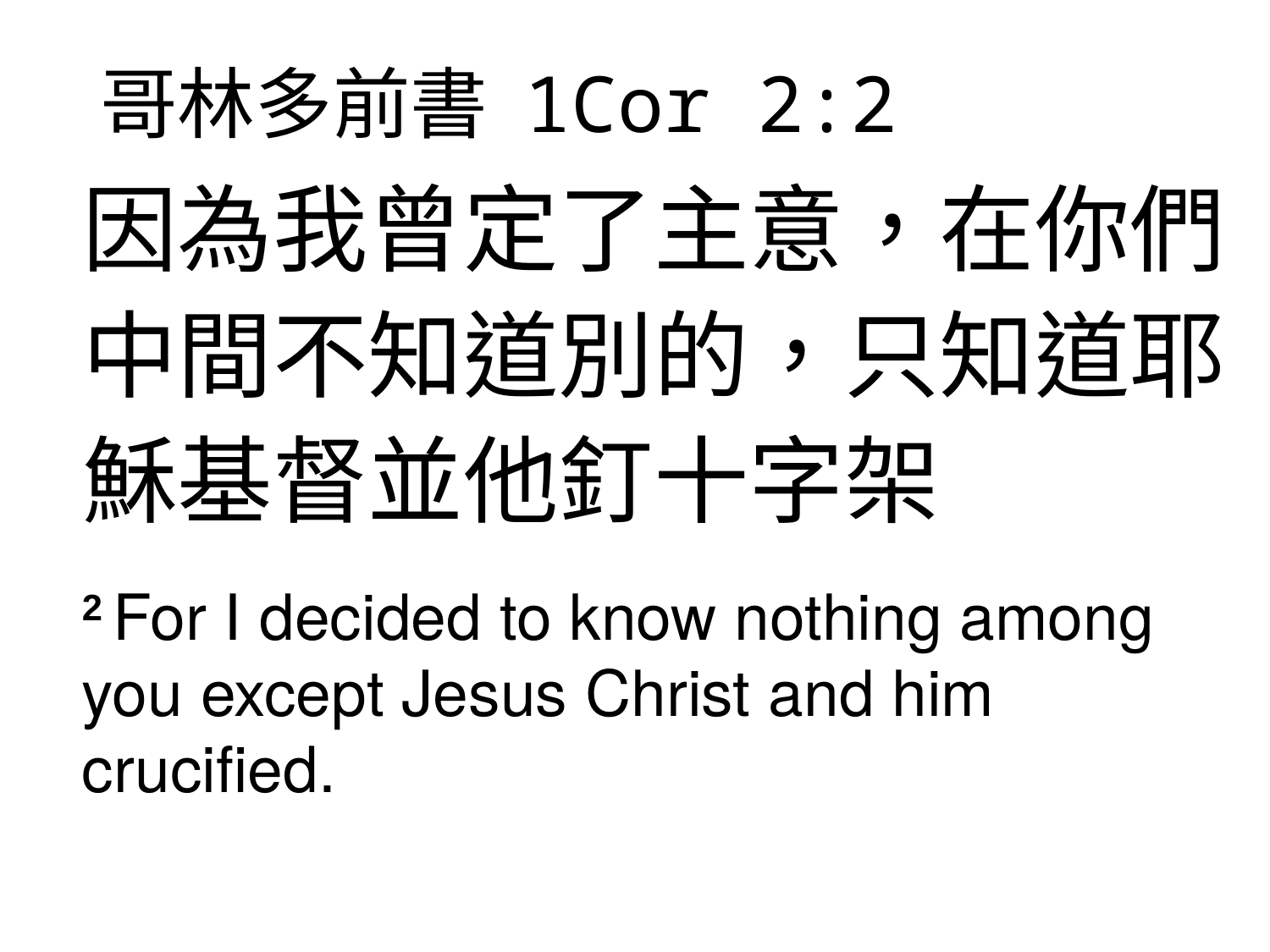

# 哥林多前書 1Cor 2:2
因為我曾定了主意，在你們中間不知道別的，只知道耶穌基督並他釘十字架
2 For I decided to know nothing among you except Jesus Christ and him crucified.